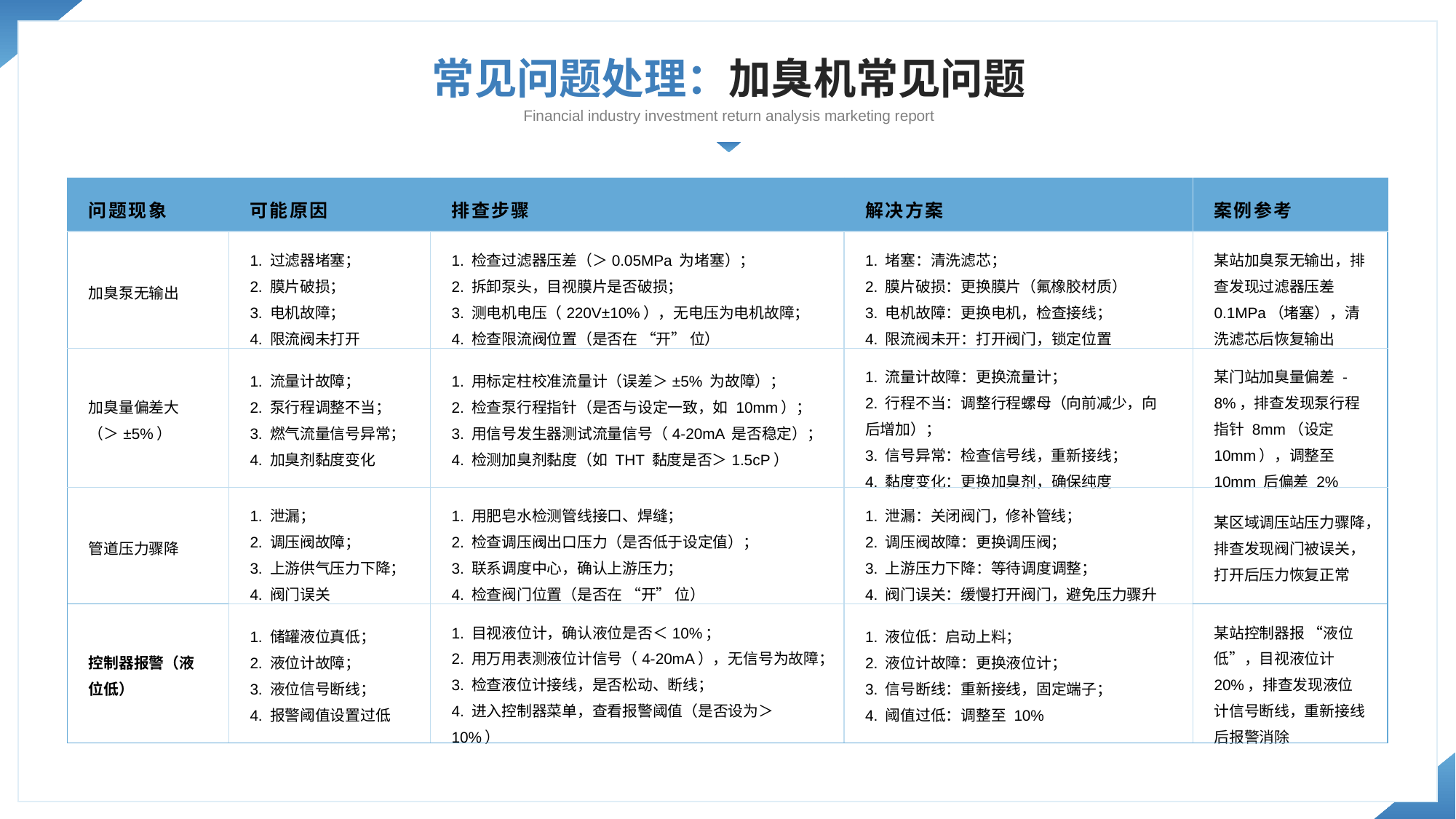

常见问题处理：加臭机常见问题
Financial industry investment return analysis marketing report

| 问题现象 | 可能原因 | 排查步骤 | 解决方案 | 案例参考 |
| --- | --- | --- | --- | --- |
| 加臭泵无输出 | 1. 过滤器堵塞； 2. 膜片破损； 3. 电机故障； 4. 限流阀未打开 | 1. 检查过滤器压差（＞0.05MPa 为堵塞）； 2. 拆卸泵头，目视膜片是否破损； 3. 测电机电压（220V±10%），无电压为电机故障； 4. 检查限流阀位置（是否在 “开” 位） | 1. 堵塞：清洗滤芯； 2. 膜片破损：更换膜片（氟橡胶材质） 3. 电机故障：更换电机，检查接线； 4. 限流阀未开：打开阀门，锁定位置 | 某站加臭泵无输出，排查发现过滤器压差 0.1MPa（堵塞），清洗滤芯后恢复输出 |
| 加臭量偏差大（＞±5%） | 1. 流量计故障； 2. 泵行程调整不当； 3. 燃气流量信号异常； 4. 加臭剂黏度变化 | 1. 用标定柱校准流量计（误差＞±5% 为故障）； 2. 检查泵行程指针（是否与设定一致，如 10mm）； 3. 用信号发生器测试流量信号（4-20mA 是否稳定）； 4. 检测加臭剂黏度（如 THT 黏度是否＞1.5cP） | 1. 流量计故障：更换流量计； 2. 行程不当：调整行程螺母（向前减少，向后增加）； 3. 信号异常：检查信号线，重新接线； 4. 黏度变化：更换加臭剂，确保纯度 | 某门站加臭量偏差 - 8%，排查发现泵行程指针 8mm（设定 10mm），调整至 10mm 后偏差 2% |
| 管道压力骤降 | 1. 泄漏； 2. 调压阀故障； 3. 上游供气压力下降； 4. 阀门误关 | 1. 用肥皂水检测管线接口、焊缝； 2. 检查调压阀出口压力（是否低于设定值）； 3. 联系调度中心，确认上游压力； 4. 检查阀门位置（是否在 “开” 位） | 1. 泄漏：关闭阀门，修补管线； 2. 调压阀故障：更换调压阀； 3. 上游压力下降：等待调度调整； 4. 阀门误关：缓慢打开阀门，避免压力骤升 | 某区域调压站压力骤降，排查发现阀门被误关，打开后压力恢复正常 |
| 控制器报警（液位低） | 1. 储罐液位真低； 2. 液位计故障； 3. 液位信号断线； 4. 报警阈值设置过低 | 1. 目视液位计，确认液位是否＜10%； 2. 用万用表测液位计信号（4-20mA），无信号为故障； 3. 检查液位计接线，是否松动、断线； 4. 进入控制器菜单，查看报警阈值（是否设为＞10%） | 1. 液位低：启动上料； 2. 液位计故障：更换液位计； 3. 信号断线：重新接线，固定端子； 4. 阈值过低：调整至 10% | 某站控制器报 “液位低”，目视液位计 20%，排查发现液位计信号断线，重新接线后报警消除 |